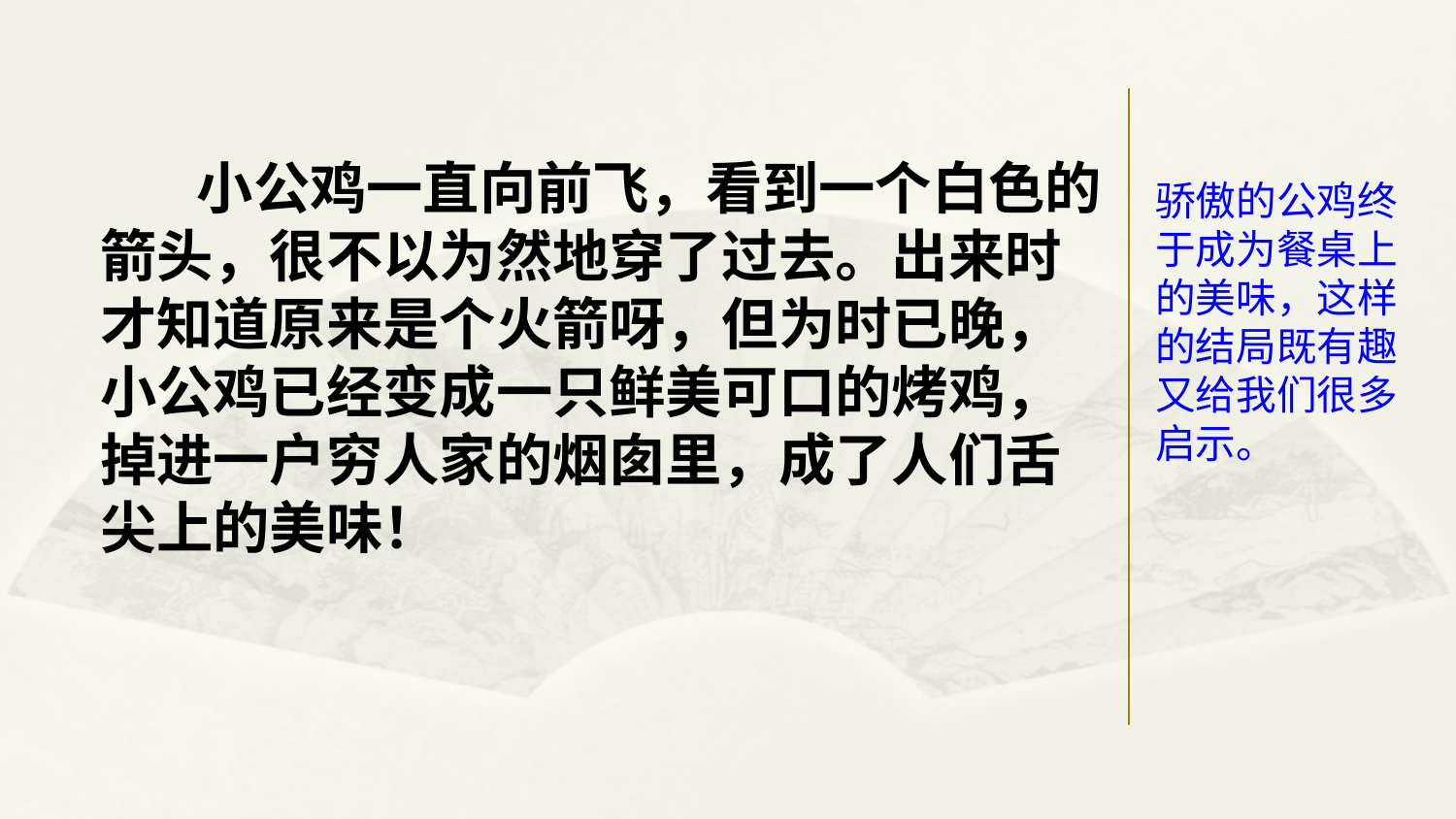

小公鸡一直向前飞，看到一个白色的箭头，很不以为然地穿了过去。出来时才知道原来是个火箭呀，但为时已晚，小公鸡已经变成一只鲜美可口的烤鸡，掉进一户穷人家的烟囱里，成了人们舌尖上的美味！
骄傲的公鸡终于成为餐桌上的美味，这样的结局既有趣又给我们很多启示。